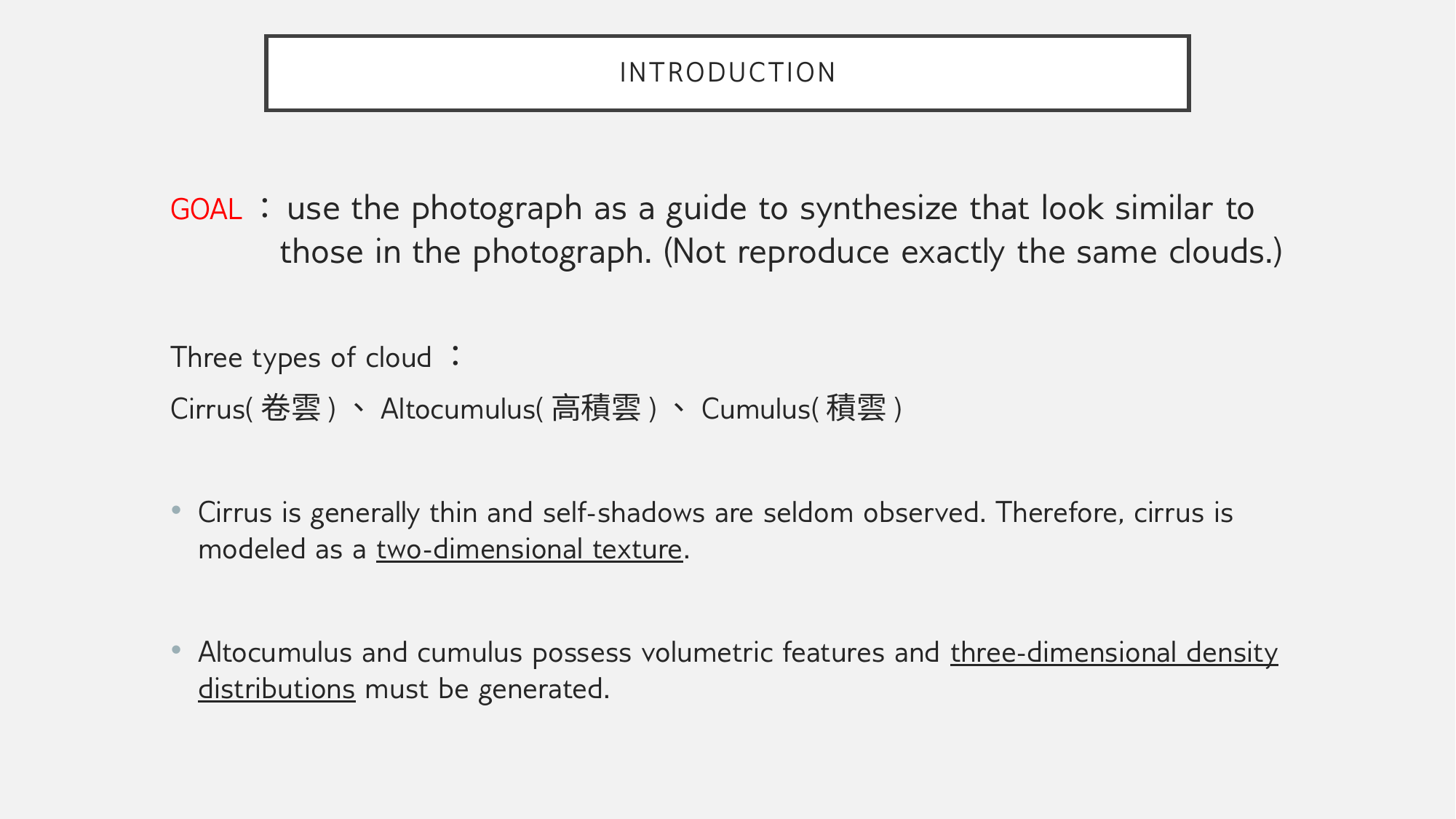

# Introduction
GOAL：use the photograph as a guide to synthesize that look similar to 	those in the photograph. (Not reproduce exactly the same clouds.)

Three types of cloud：
Cirrus(卷雲)、Altocumulus(高積雲)、Cumulus(積雲)

Cirrus is generally thin and self-shadows are seldom observed. Therefore, cirrus is modeled as a two-dimensional texture.

Altocumulus and cumulus possess volumetric features and three-dimensional density distributions must be generated.